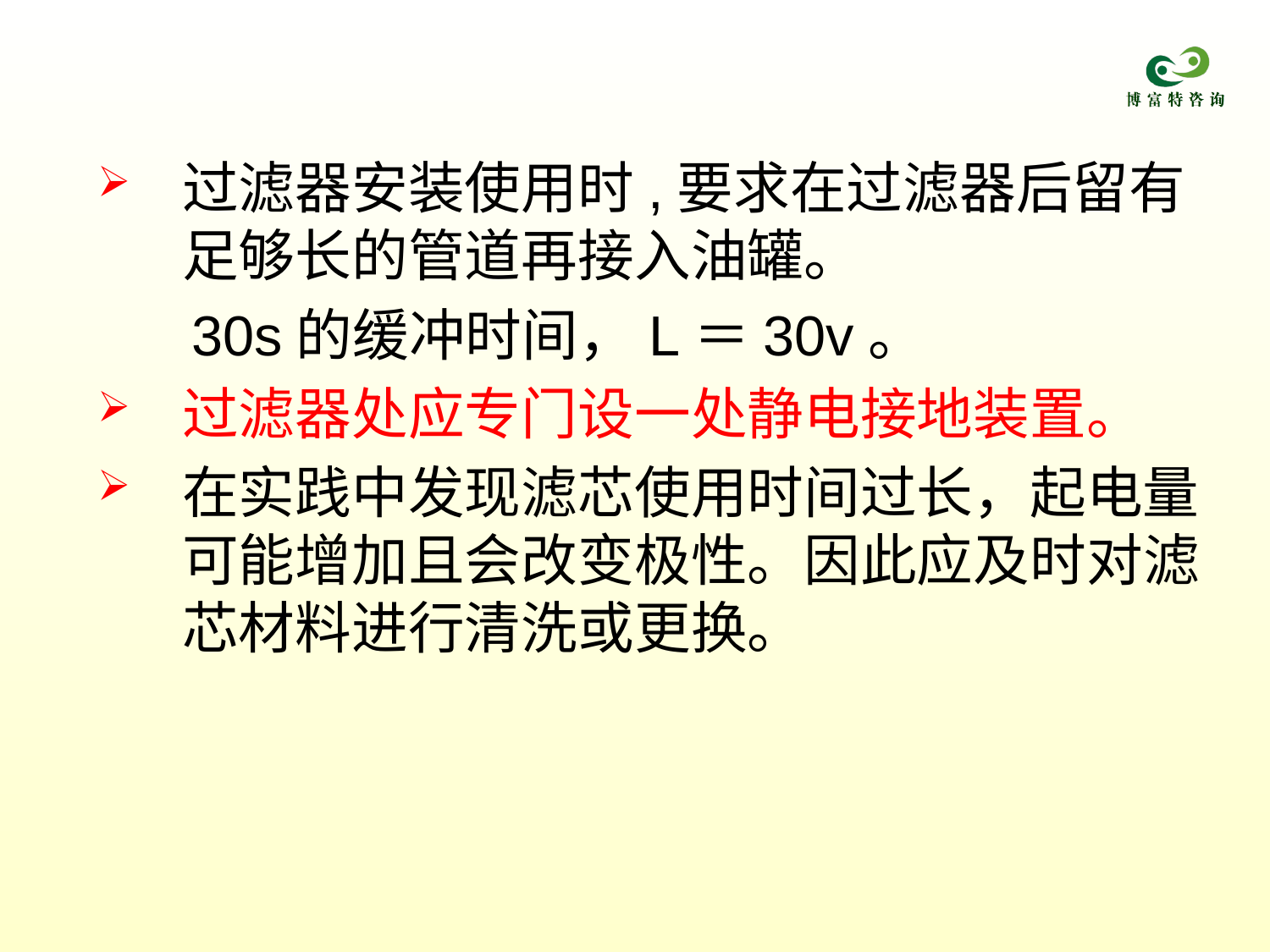

过滤器安装使用时,要求在过滤器后留有足够长的管道再接入油罐。
      30s的缓冲时间，L＝30v。
过滤器处应专门设一处静电接地装置。
在实践中发现滤芯使用时间过长，起电量可能增加且会改变极性。因此应及时对滤芯材料进行清洗或更换。
97